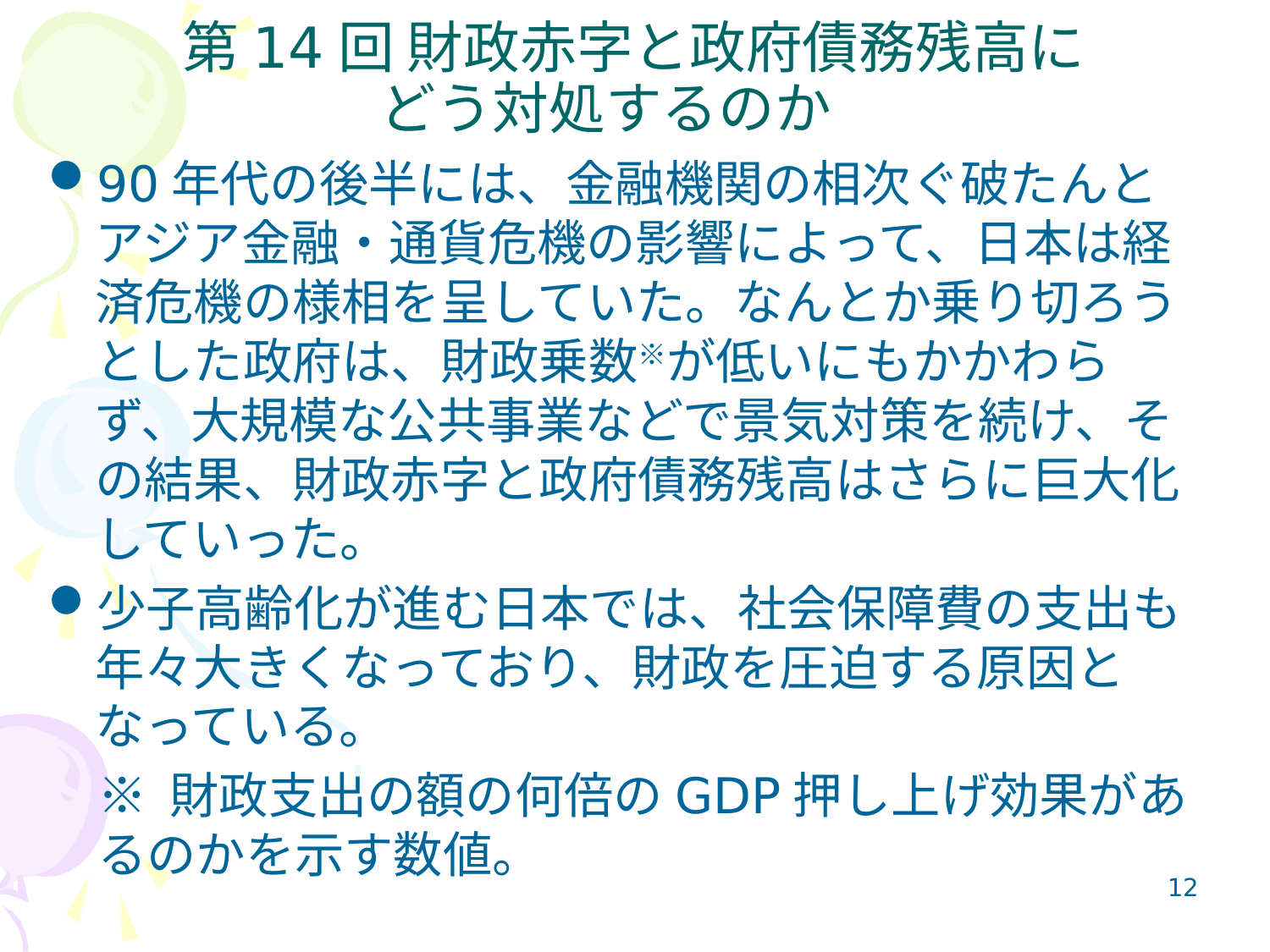

# 第14回 財政赤字と政府債務残高に どう対処するのか
90年代の後半には、金融機関の相次ぐ破たんとアジア金融・通貨危機の影響によって、日本は経済危機の様相を呈していた。なんとか乗り切ろうとした政府は、財政乗数※が低いにもかかわらず、大規模な公共事業などで景気対策を続け、その結果、財政赤字と政府債務残高はさらに巨大化していった。
少子高齢化が進む日本では、社会保障費の支出も年々大きくなっており、財政を圧迫する原因となっている。
※ 財政支出の額の何倍のGDP押し上げ効果があるのかを示す数値。
12